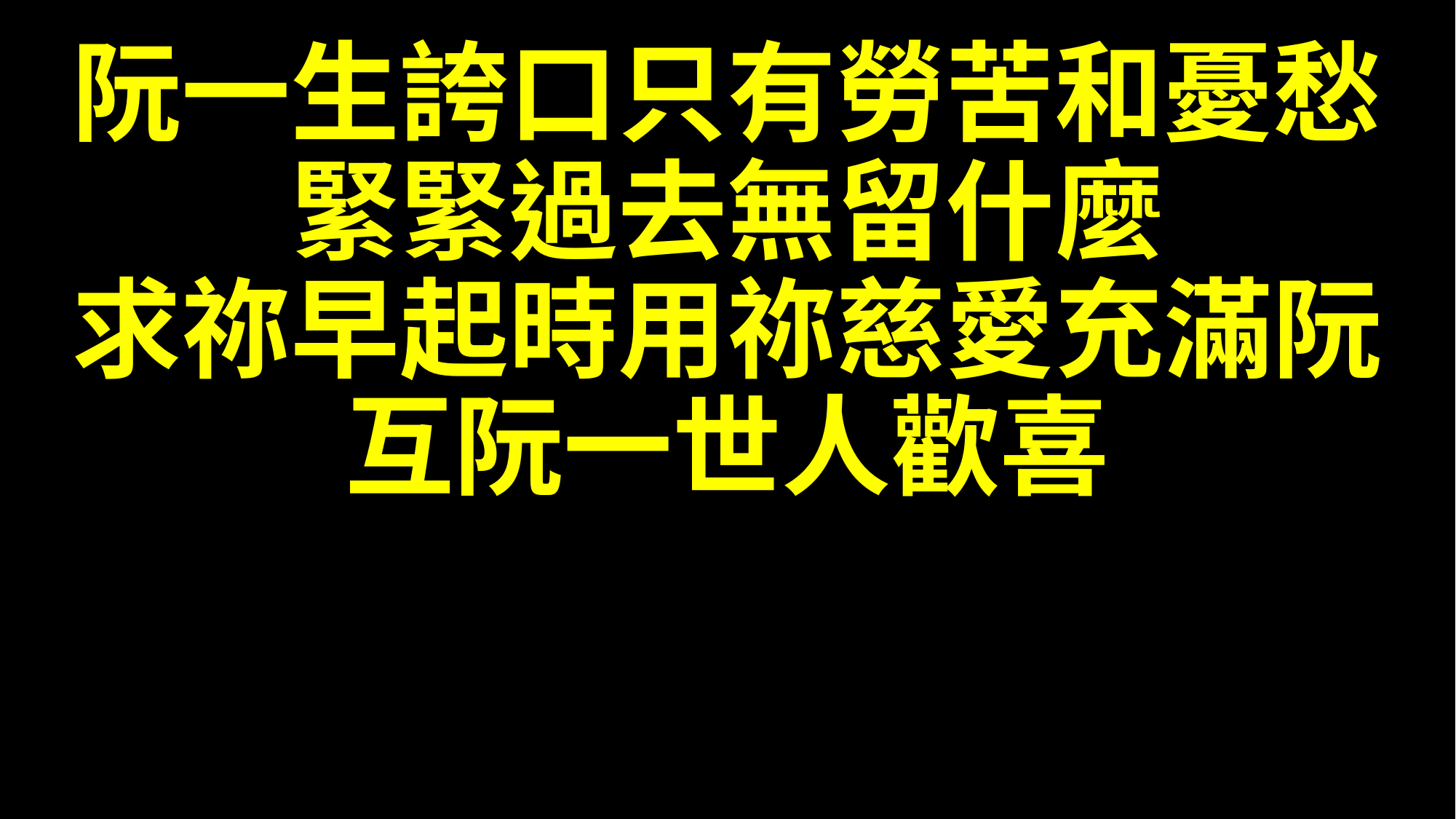

# 阮一生誇口只有勞苦和憂愁 緊緊過去無留什麼 求祢早起時用祢慈愛充滿阮 互阮一世人歡喜